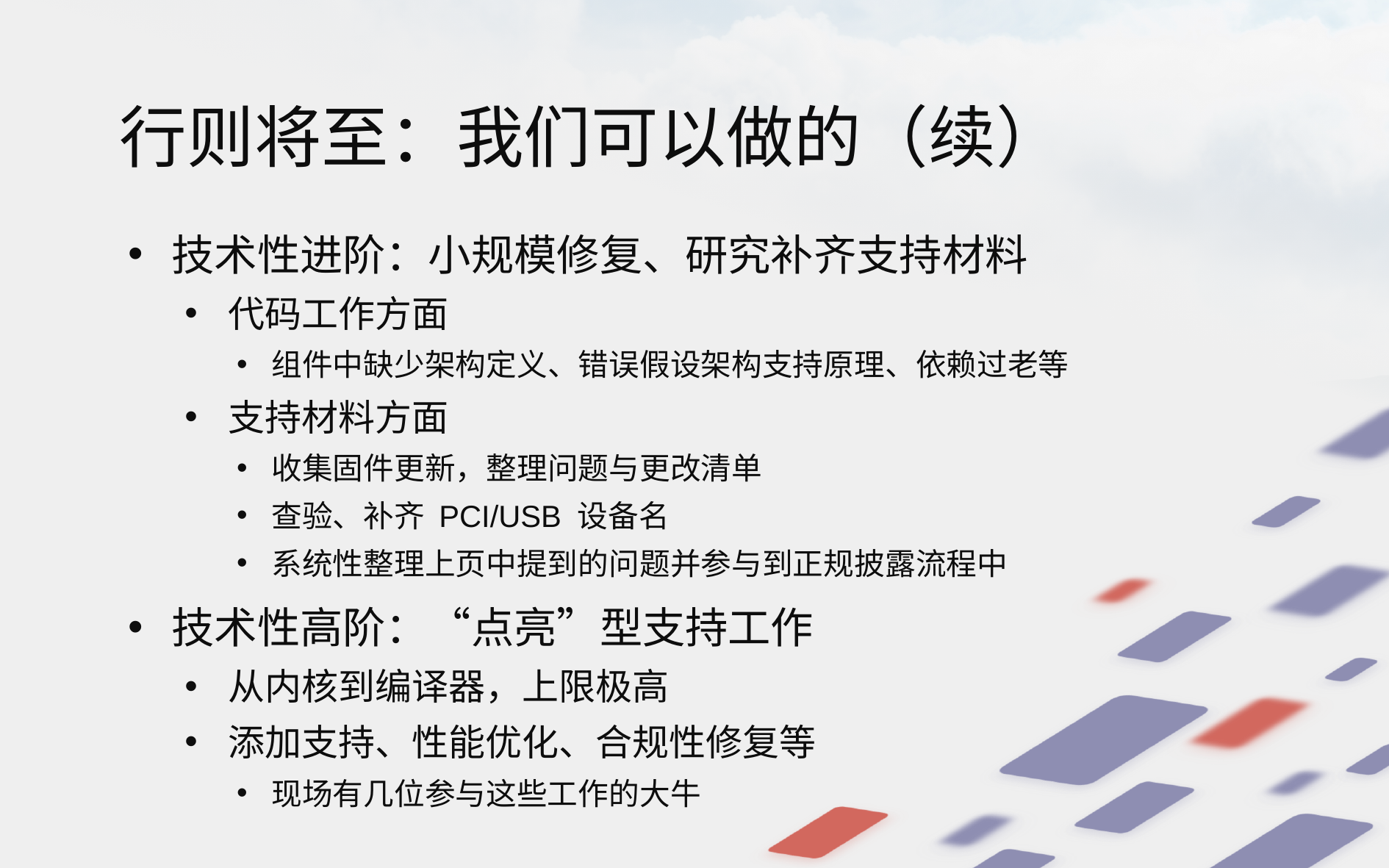

# 行则将至：我们可以做的（续）
技术性进阶：小规模修复、研究补齐支持材料
代码工作方面
组件中缺少架构定义、错误假设架构支持原理、依赖过老等
支持材料方面
收集固件更新，整理问题与更改清单
查验、补齐 PCI/USB 设备名
系统性整理上页中提到的问题并参与到正规披露流程中
技术性高阶：“点亮”型支持工作
从内核到编译器，上限极高
添加支持、性能优化、合规性修复等
现场有几位参与这些工作的大牛